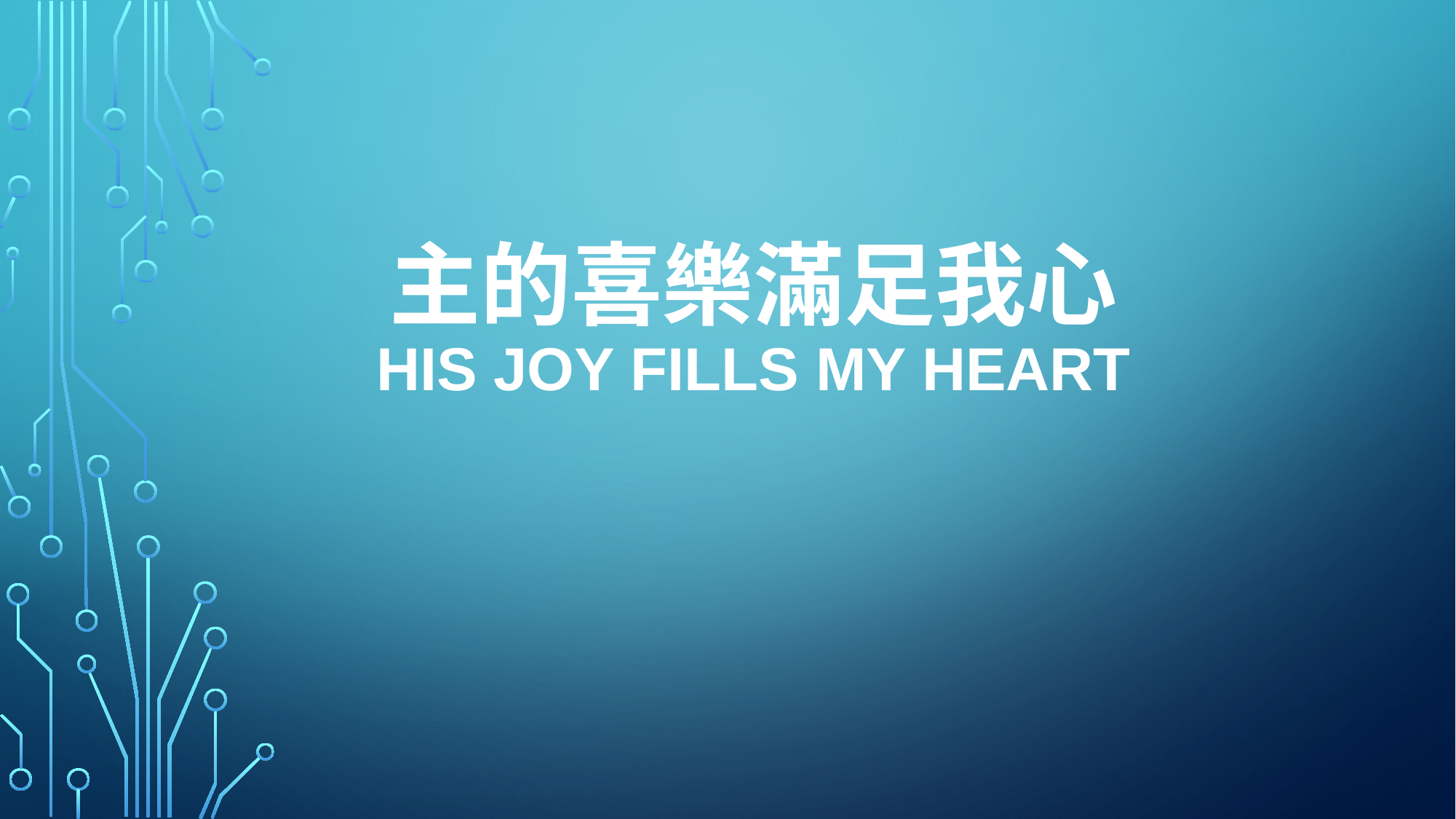

# 主的喜樂滿足我心 his joy fills my heart